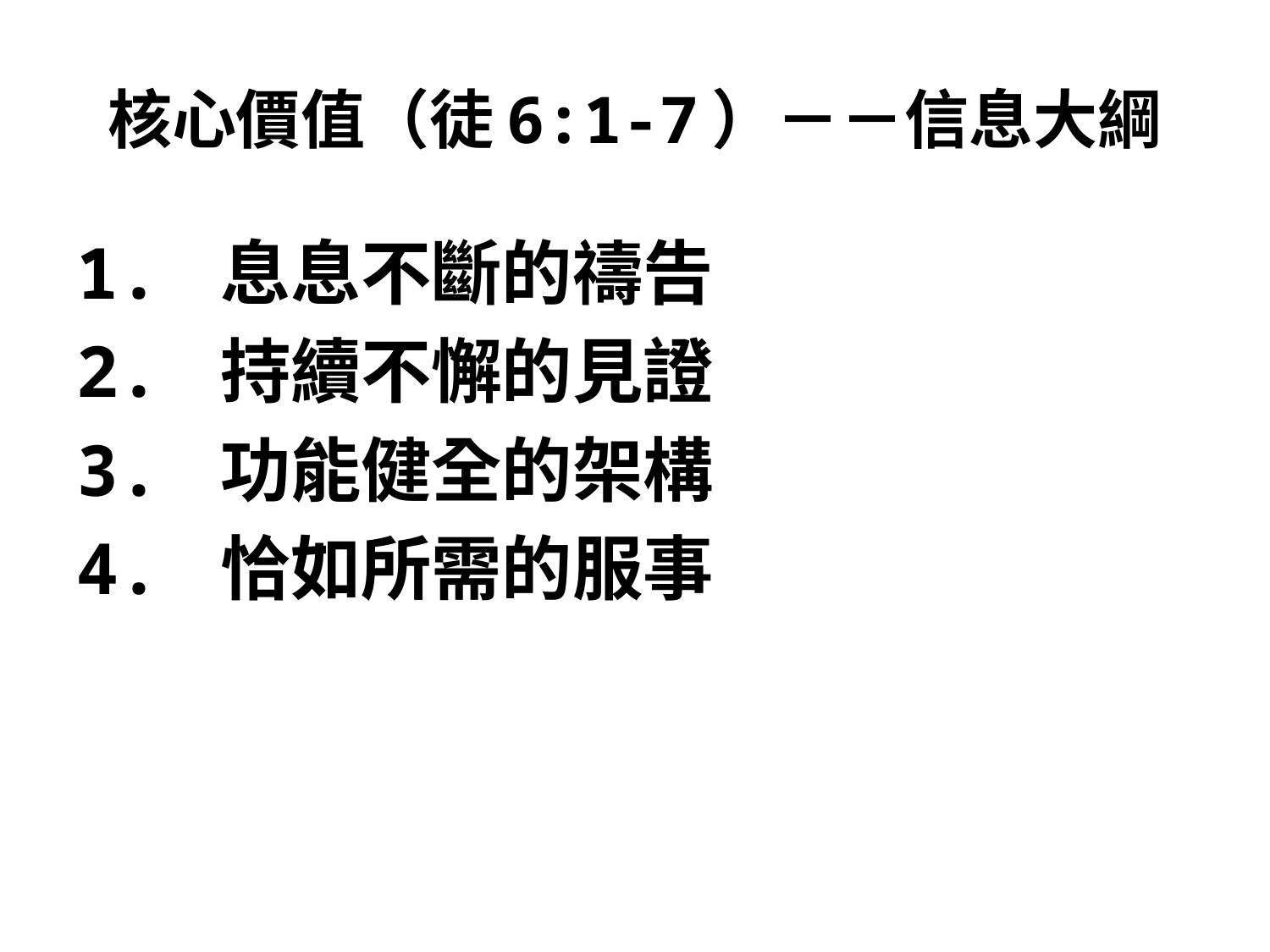

# 核心價值（徒6:1-7）－－信息大綱
1. 息息不斷的禱告
2. 持續不懈的見證
3. 功能健全的架構
4. 恰如所需的服事